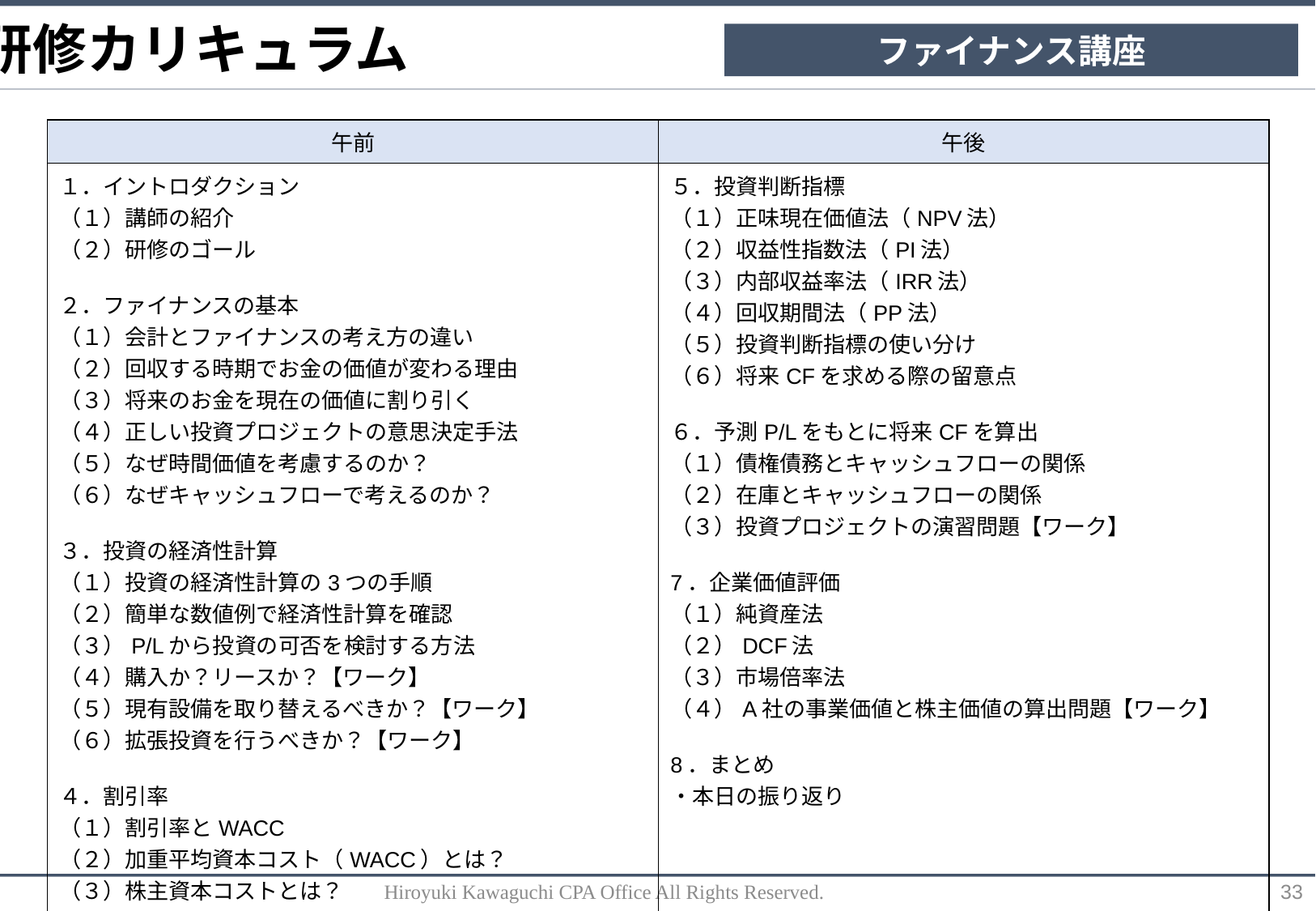

研修カリキュラム
ファイナンス講座
| 午前 | 午後 |
| --- | --- |
| １．イントロダクション （１）講師の紹介 （２）研修のゴール ２．ファイナンスの基本 （１）会計とファイナンスの考え方の違い （２）回収する時期でお金の価値が変わる理由 （３）将来のお金を現在の価値に割り引く （４）正しい投資プロジェクトの意思決定手法 （５）なぜ時間価値を考慮するのか？ （６）なぜキャッシュフローで考えるのか？ ３．投資の経済性計算 （１）投資の経済性計算の3つの手順 （２）簡単な数値例で経済性計算を確認 （３）P/Lから投資の可否を検討する方法 （４）購入か？リースか？【ワーク】 （５）現有設備を取り替えるべきか？【ワーク】 （６）拡張投資を行うべきか？【ワーク】 ４．割引率 （１）割引率とWACC （２）加重平均資本コスト（WACC）とは？ （３）株主資本コストとは？ （４）ベータ（β）値とは？ （５）リスクとリターンの関係 | ５．投資判断指標 （１）正味現在価値法（NPV法） （２）収益性指数法（PI法） （３）内部収益率法（IRR法） （４）回収期間法（PP法） （５）投資判断指標の使い分け （６）将来CFを求める際の留意点 ６．予測P/Lをもとに将来CFを算出 （１）債権債務とキャッシュフローの関係 （２）在庫とキャッシュフローの関係 （３）投資プロジェクトの演習問題【ワーク】 7．企業価値評価 （１）純資産法 （２）DCF法 （３）市場倍率法 （４）A社の事業価値と株主価値の算出問題【ワーク】 8．まとめ ・本日の振り返り |
Hiroyuki Kawaguchi CPA Office All Rights Reserved.
33